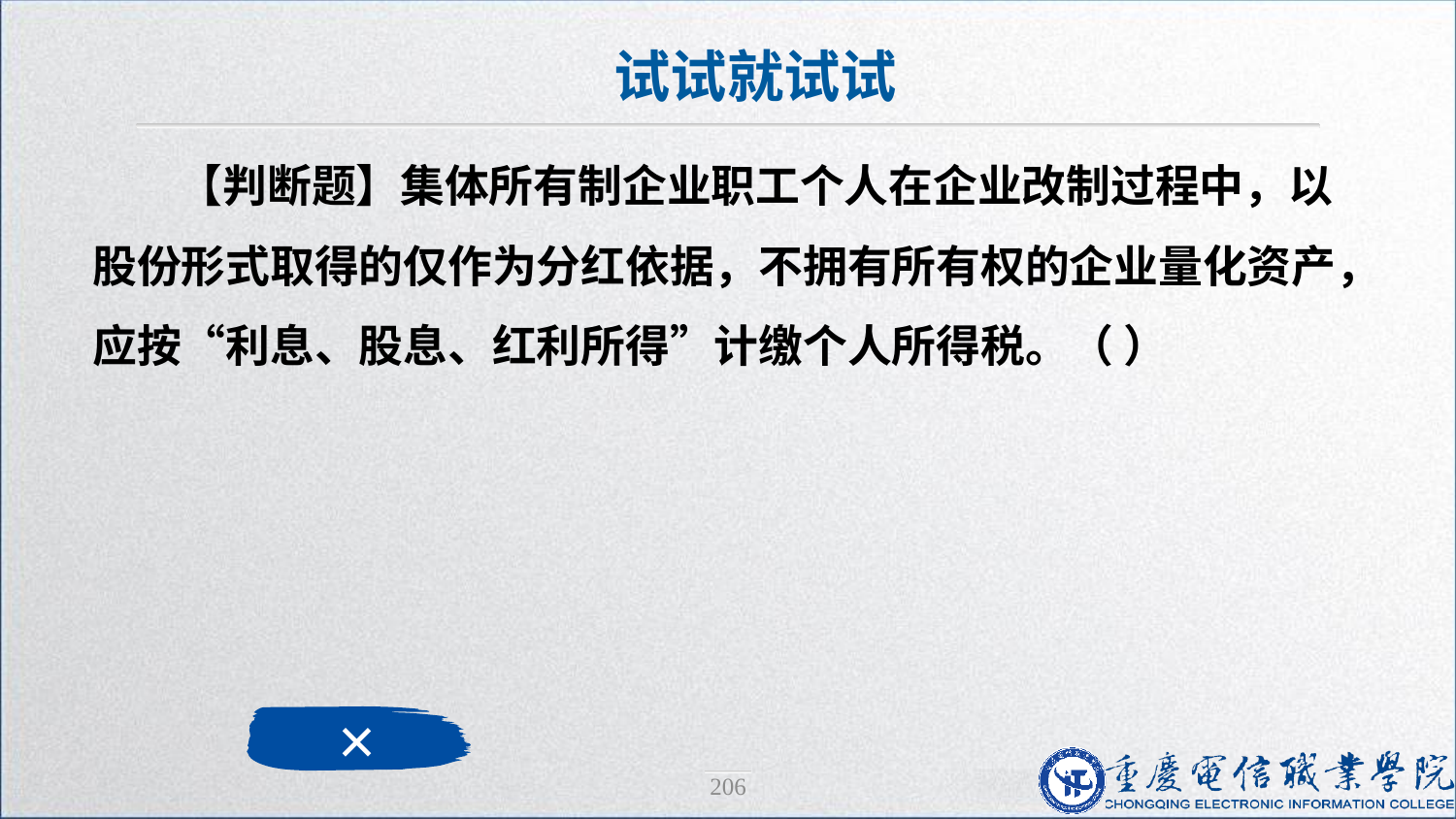

试试就试试
【判断题】集体所有制企业职工个人在企业改制过程中，以股份形式取得的仅作为分红依据，不拥有所有权的企业量化资产，应按“利息、股息、红利所得”计缴个人所得税。（ ）
×

206